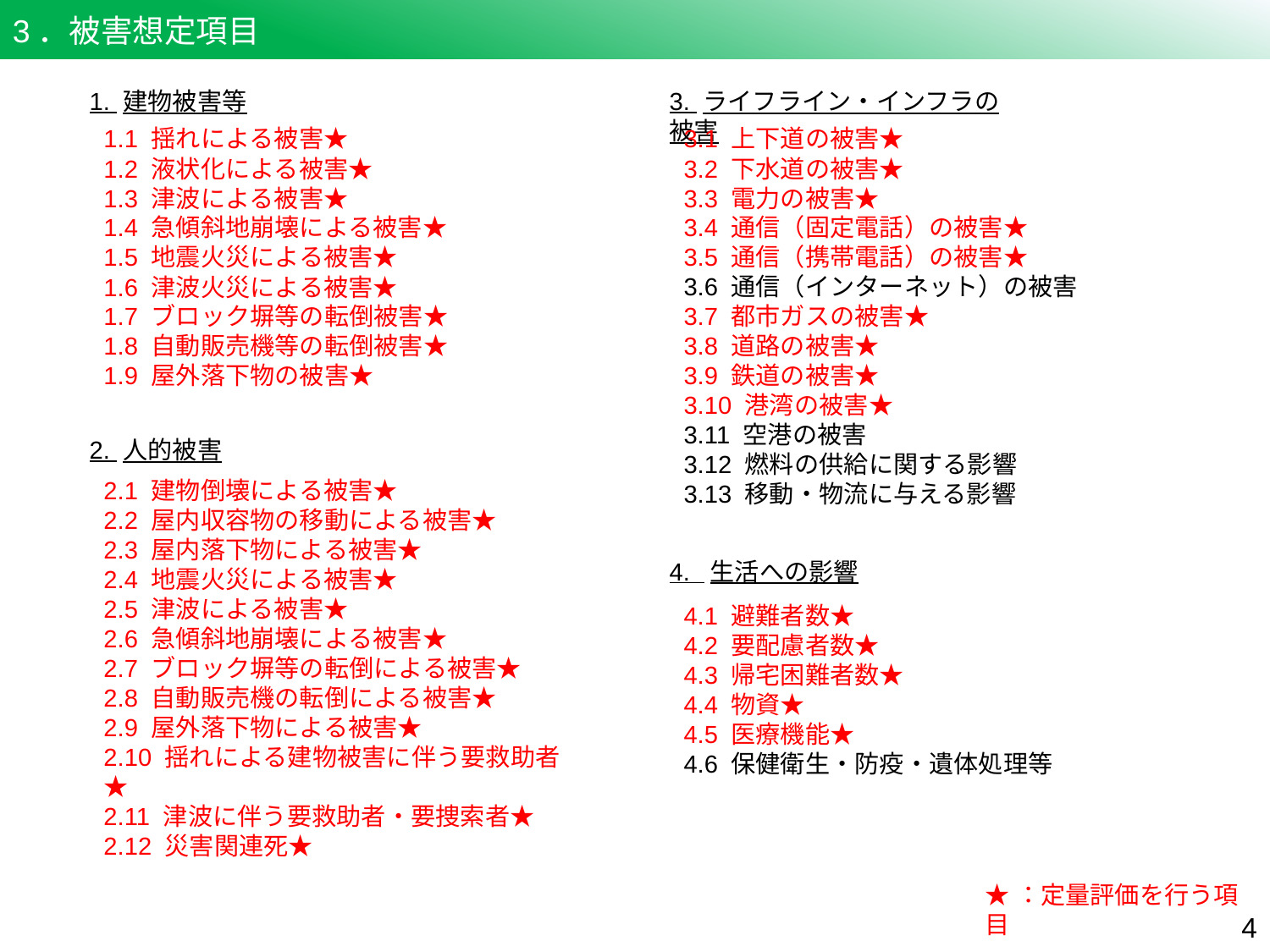

3．被害想定項目
1. 建物被害等
3. ライフライン・インフラの被害
1.1 揺れによる被害★
1.2 液状化による被害★
1.3 津波による被害★
1.4 急傾斜地崩壊による被害★
1.5 地震火災による被害★
1.6 津波火災による被害★
1.7 ブロック塀等の転倒被害★
1.8 自動販売機等の転倒被害★
1.9 屋外落下物の被害★

3.1 上下道の被害★
3.2 下水道の被害★
3.3 電力の被害★
3.4 通信（固定電話）の被害★
3.5 通信（携帯電話）の被害★
3.6 通信（インターネット）の被害
3.7 都市ガスの被害★
3.8 道路の被害★
3.9 鉄道の被害★
3.10 港湾の被害★
3.11 空港の被害
3.12 燃料の供給に関する影響
3.13 移動・物流に与える影響
2. 人的被害
2.1 建物倒壊による被害★
2.2 屋内収容物の移動による被害★
2.3 屋内落下物による被害★
2.4 地震火災による被害★
2.5 津波による被害★
2.6 急傾斜地崩壊による被害★
2.7 ブロック塀等の転倒による被害★
2.8 自動販売機の転倒による被害★
2.9 屋外落下物による被害★
2.10 揺れによる建物被害に伴う要救助者★
2.11 津波に伴う要救助者・要捜索者★
2.12 災害関連死★
4.  生活への影響
4.1 避難者数★
4.2 要配慮者数★
4.3 帰宅困難者数★
4.4 物資★
4.5 医療機能★
4.6 保健衛生・防疫・遺体処理等
★：定量評価を行う項目
4